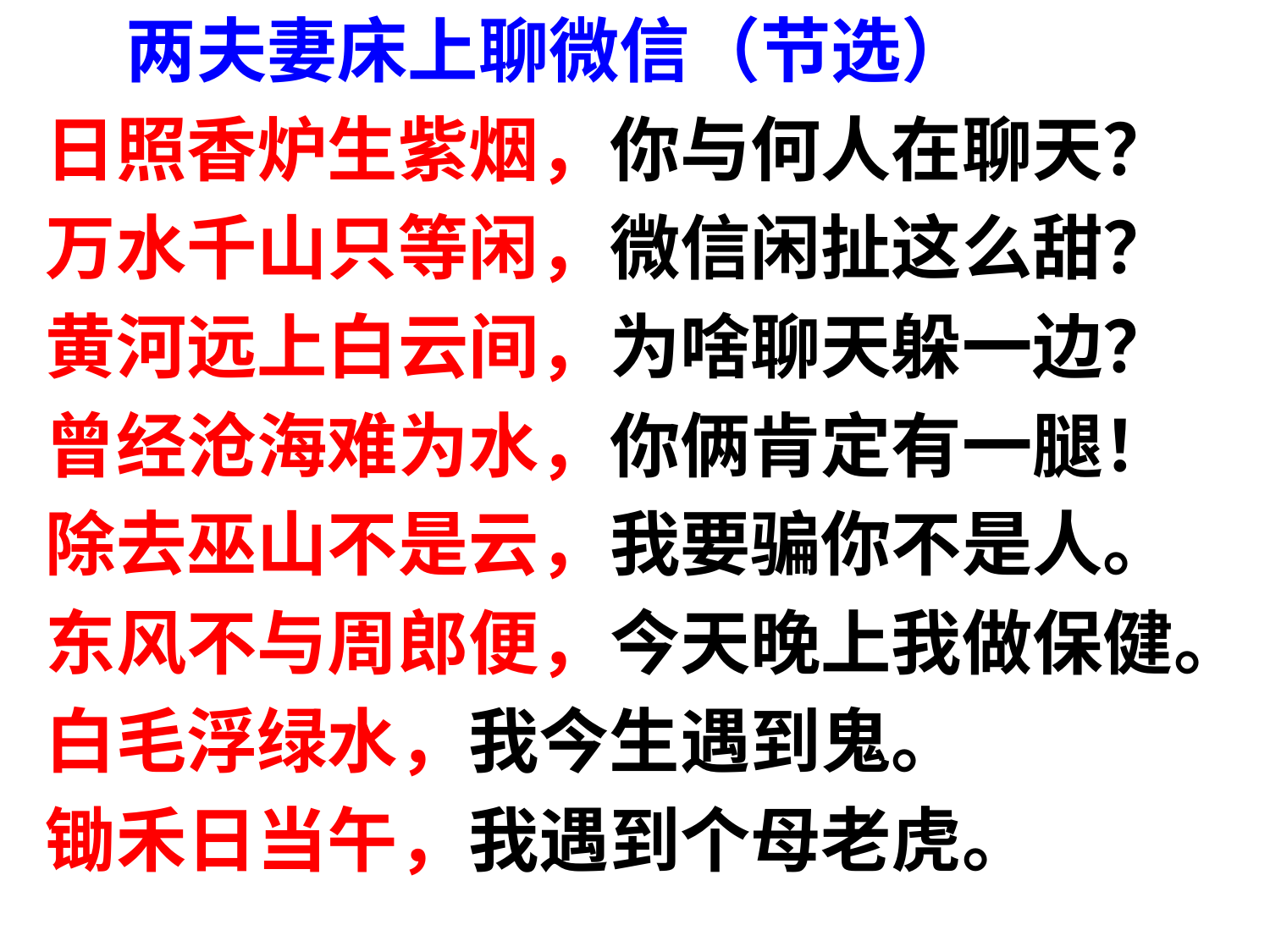

两夫妻床上聊微信（节选）
 日照香炉生紫烟，你与何人在聊天？
 万水千山只等闲，微信闲扯这么甜？
 黄河远上白云间，为啥聊天躲一边？
 曾经沧海难为水，你俩肯定有一腿！
 除去巫山不是云，我要骗你不是人。
 东风不与周郎便，今天晚上我做保健。
 白毛浮绿水，我今生遇到鬼。
 锄禾日当午，我遇到个母老虎。